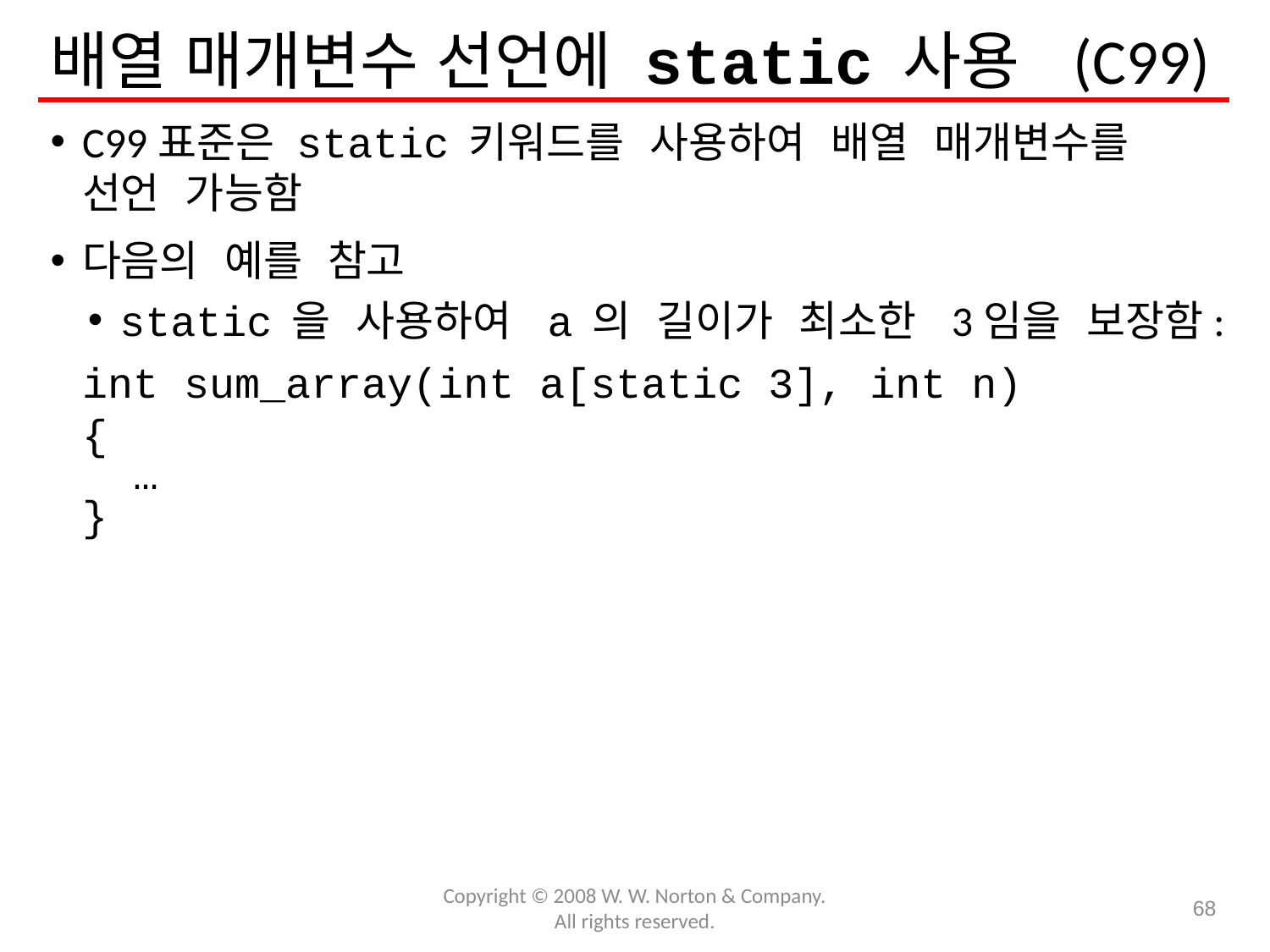

# 배열 매개변수 선언에 static 사용 (C99)
C99표준은 static 키워드를 사용하여 배열 매개변수를 선언 가능함
다음의 예를 참고
static 을 사용하여 a 의 길이가 최소한 3임을 보장함:
	int sum_array(int a[static 3], int n)
	{
	  …
	}
Copyright © 2008 W. W. Norton & Company.
All rights reserved.
68